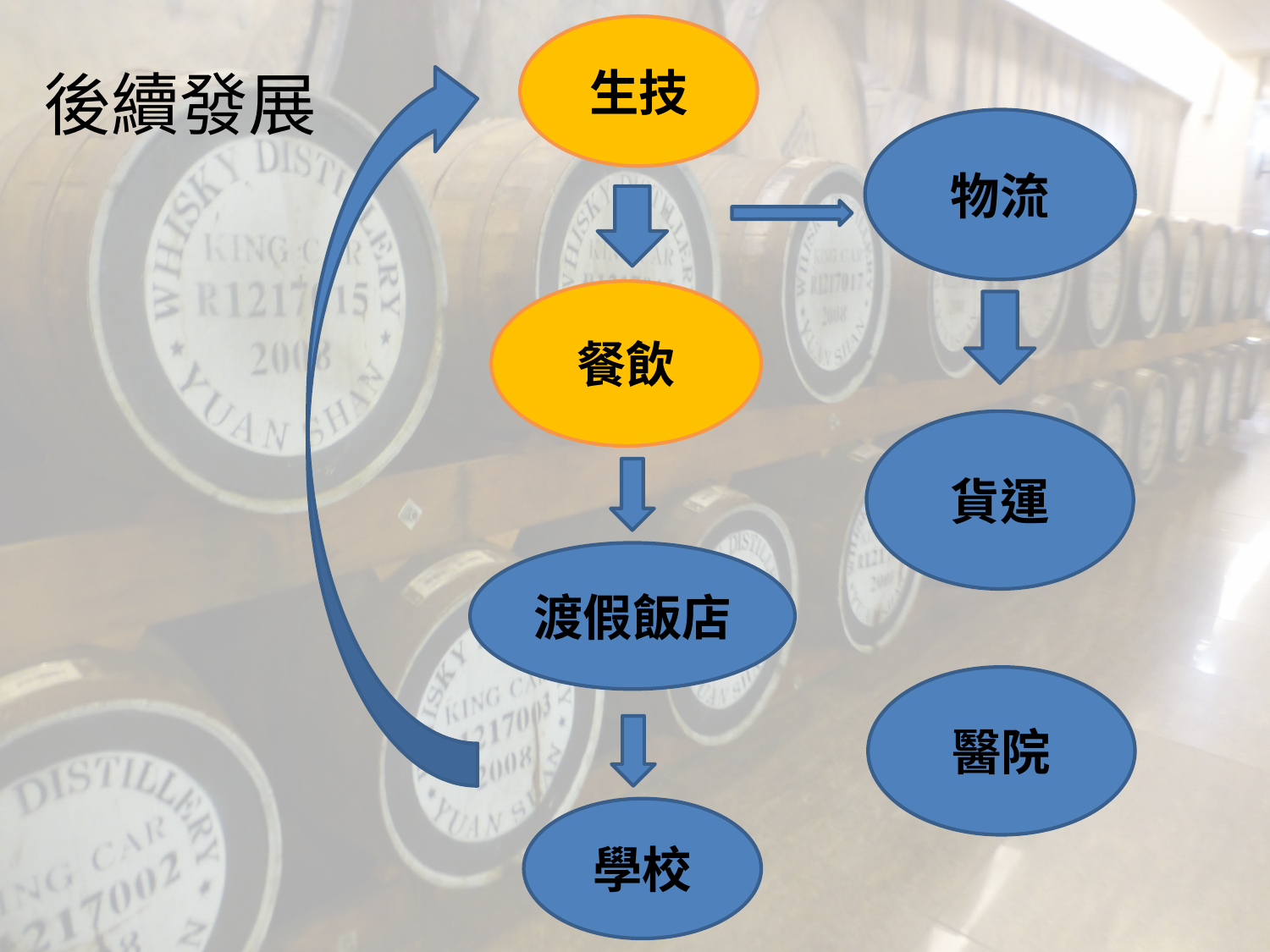

生技
# 後續發展

物流

餐飲

貨運

渡假飯店
醫院

學校